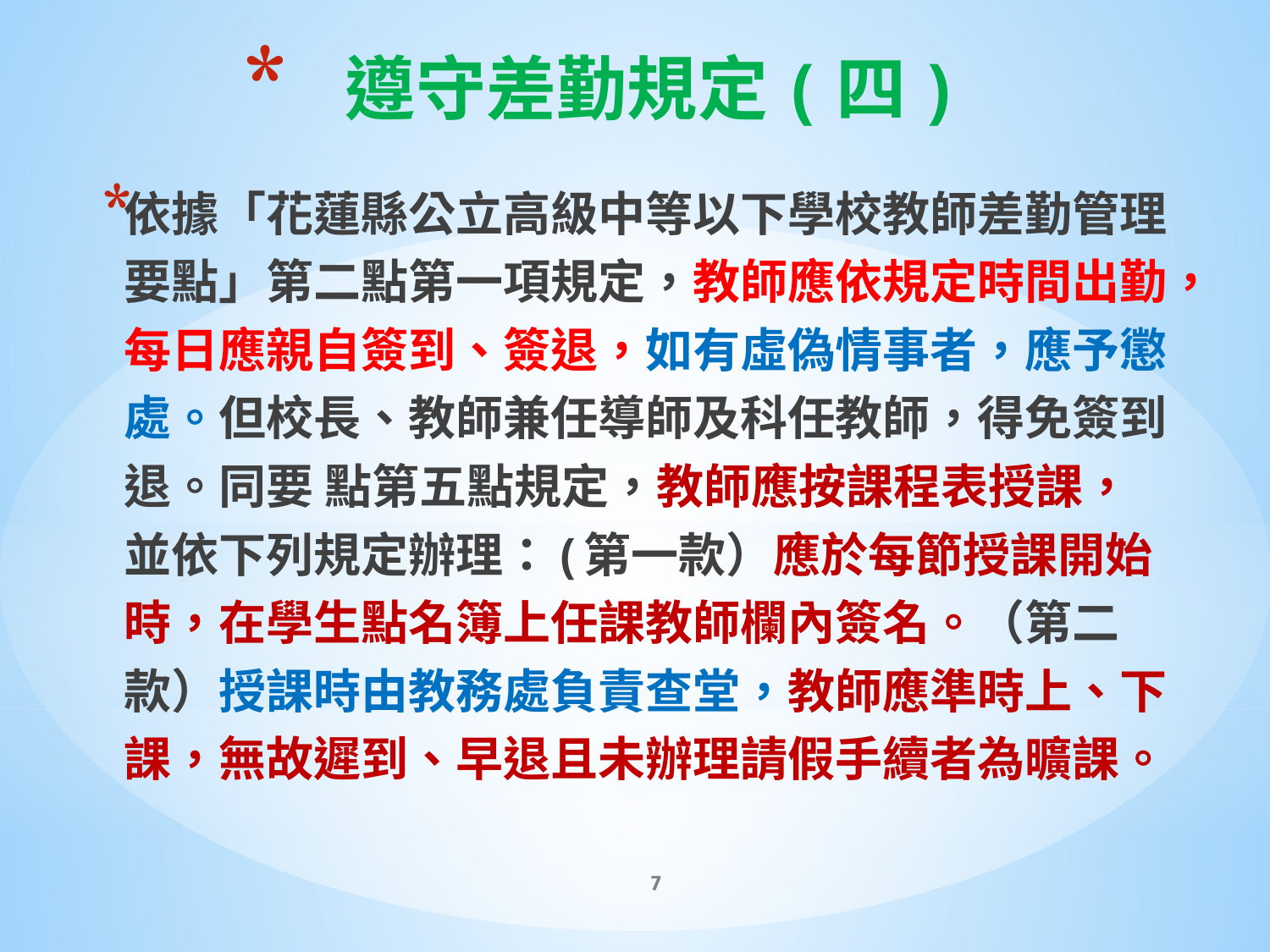

# 遵守差勤規定(四)
依據「花蓮縣公立高級中等以下學校教師差勤管理要點」第二點第一項規定，教師應依規定時間出勤，每日應親自簽到、簽退，如有虛偽情事者，應予懲處。但校長、教師兼任導師及科任教師，得免簽到退。同要 點第五點規定，教師應按課程表授課，並依下列規定辦理：(第一款）應於每節授課開始時，在學生點名簿上任課教師欄內簽名。（第二款）授課時由教務處負責查堂，教師應準時上、下課，無故遲到、早退且未辦理請假手續者為曠課。

7